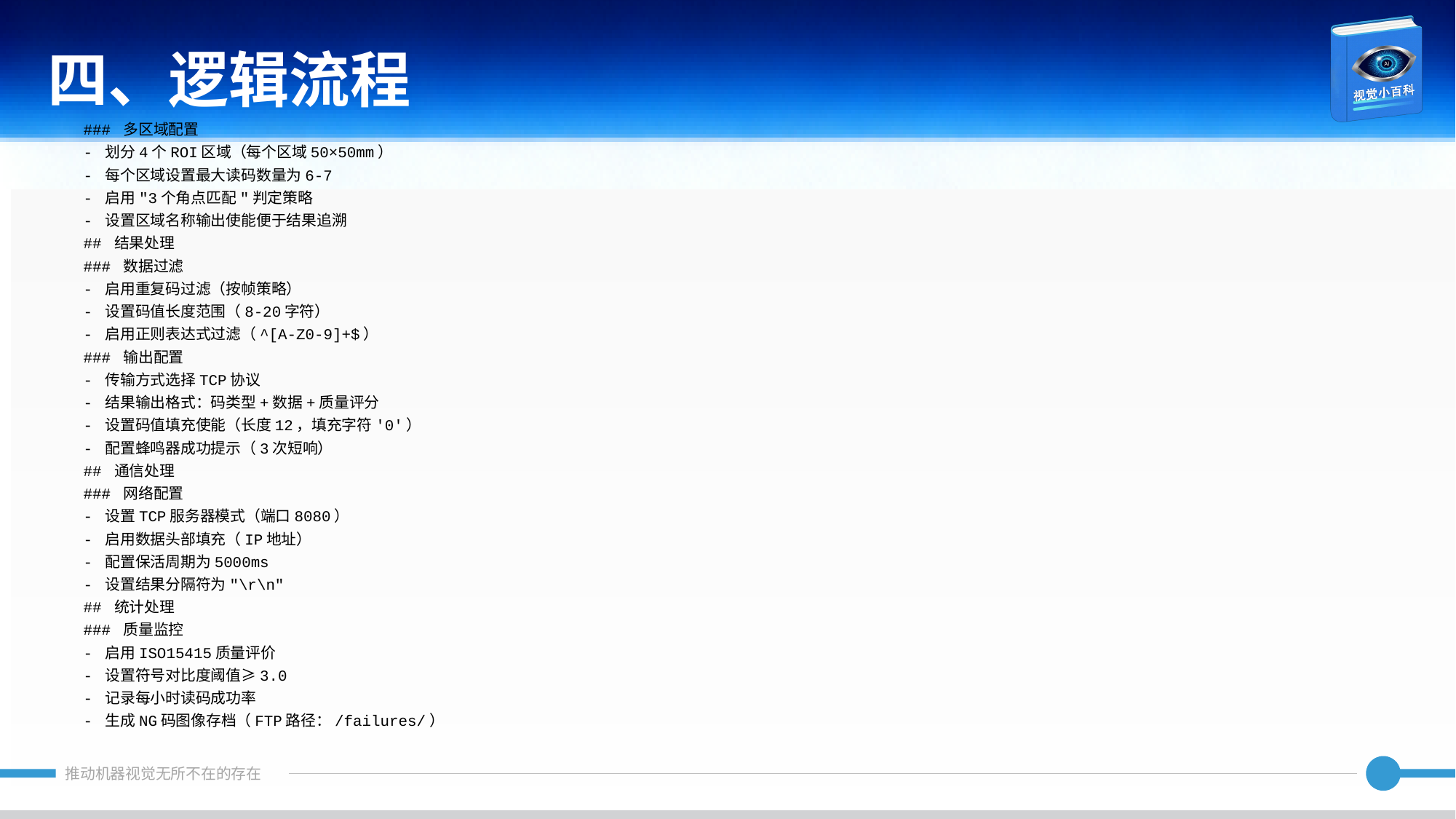

四、逻辑流程

### 多区域配置
- 划分4个ROI区域（每个区域50×50mm）
- 每个区域设置最大读码数量为6-7
- 启用"3个角点匹配"判定策略
- 设置区域名称输出使能便于结果追溯
## 结果处理
### 数据过滤
- 启用重复码过滤（按帧策略）
- 设置码值长度范围（8-20字符）
- 启用正则表达式过滤（^[A-Z0-9]+$）
### 输出配置
- 传输方式选择TCP协议
- 结果输出格式：码类型+数据+质量评分
- 设置码值填充使能（长度12，填充字符'0'）
- 配置蜂鸣器成功提示（3次短响）
## 通信处理
### 网络配置
- 设置TCP服务器模式（端口8080）
- 启用数据头部填充（IP地址）
- 配置保活周期为5000ms
- 设置结果分隔符为"\r\n"
## 统计处理
### 质量监控
- 启用ISO15415质量评价
- 设置符号对比度阈值≥3.0
- 记录每小时读码成功率
- 生成NG码图像存档（FTP路径：/failures/）
9